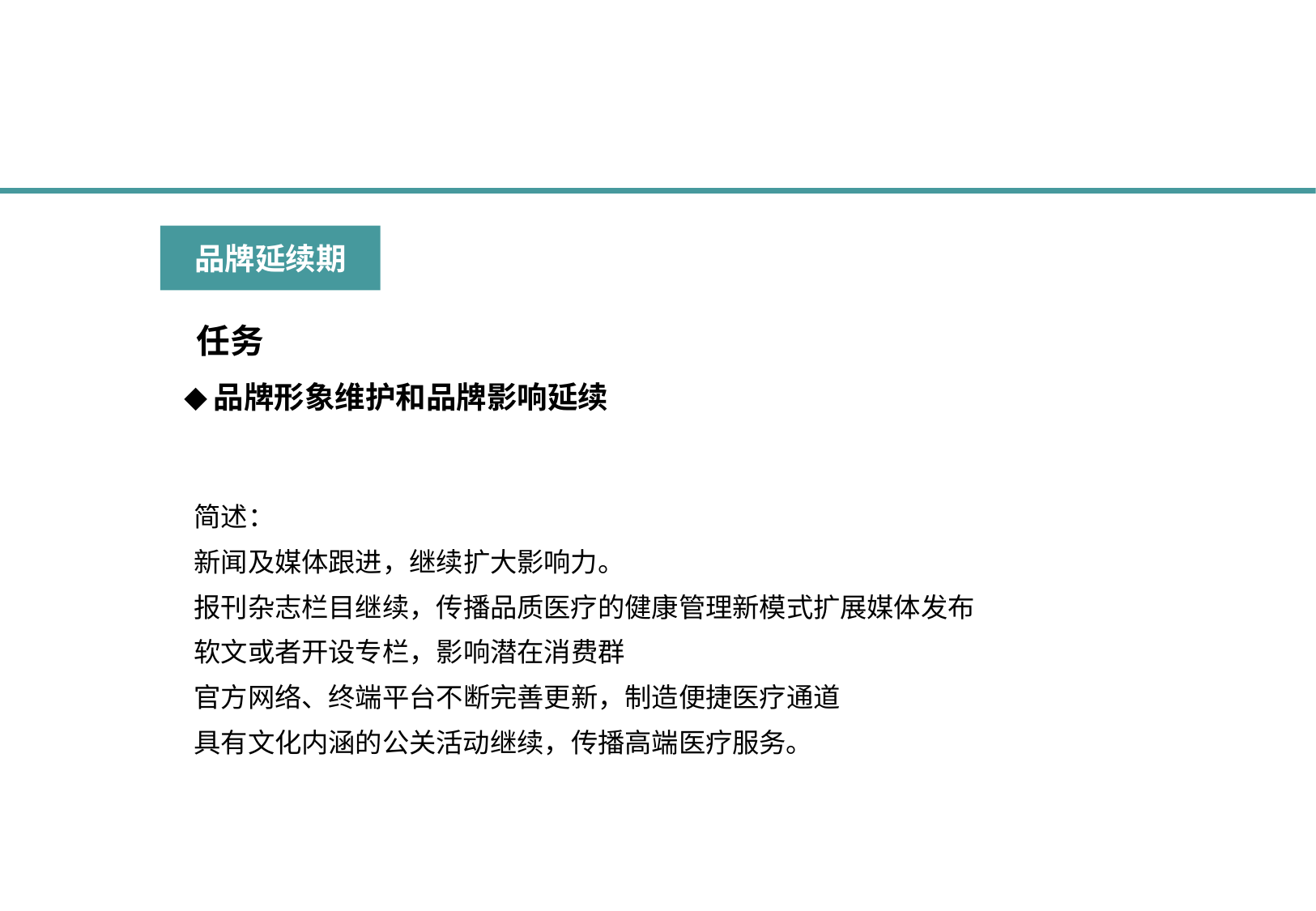

品牌延续期
 任务
◆品牌形象维护和品牌影响延续
简述：
新闻及媒体跟进，继续扩大影响力。
报刊杂志栏目继续，传播品质医疗的健康管理新模式扩展媒体发布软文或者开设专栏，影响潜在消费群
官方网络、终端平台不断完善更新，制造便捷医疗通道
具有文化内涵的公关活动继续，传播高端医疗服务。